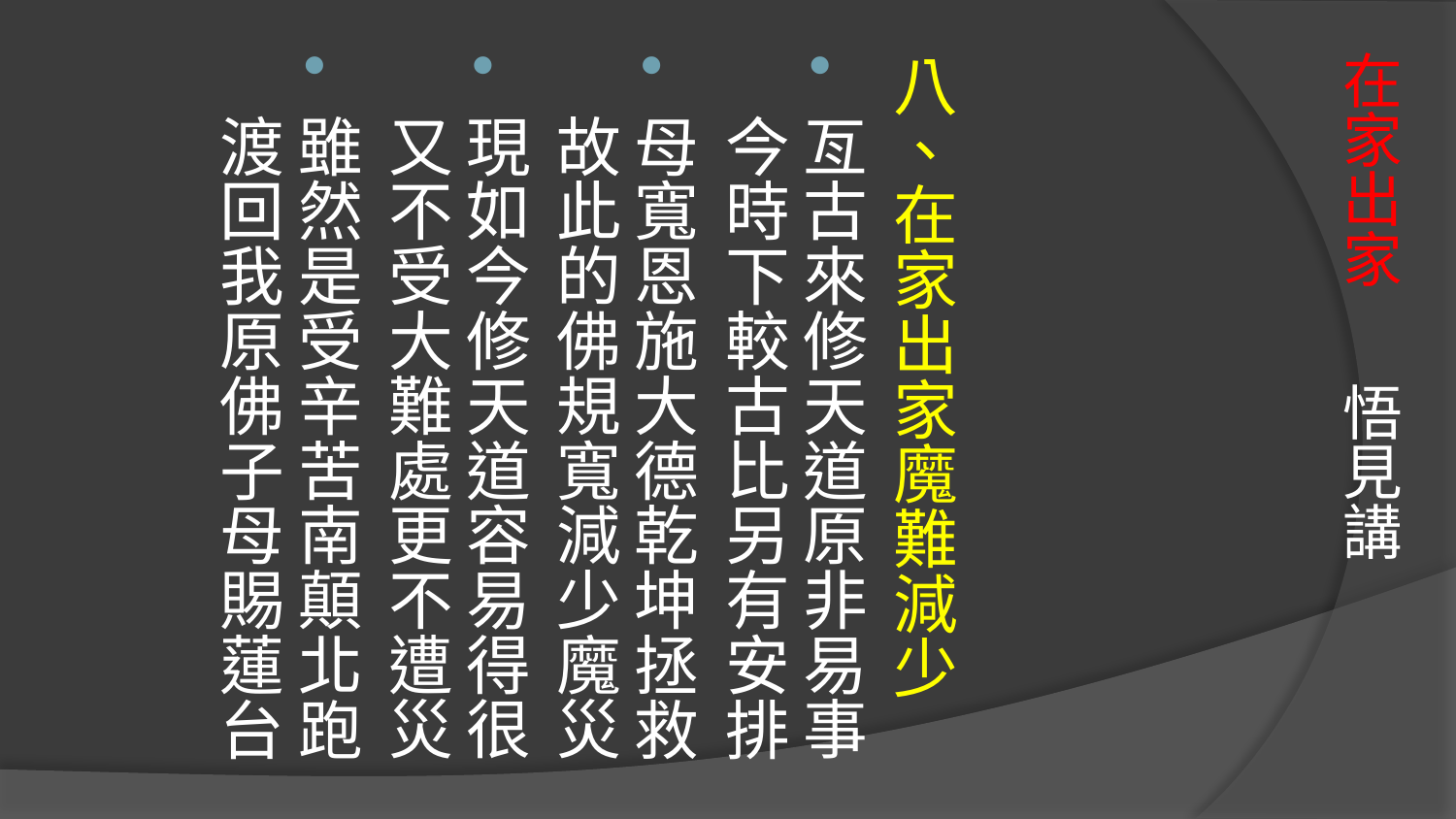

八、在家出家魔難減少
亙古來修天道原非易事 今時下較古比另有安排
母寬恩施大德乾坤拯救 故此的佛規寬減少魔災
現如今修天道容易得很 又不受大難處更不遭災
雖然是受辛苦南顛北跑 渡回我原佛子母賜蓮台

# 在家出家       悟見講